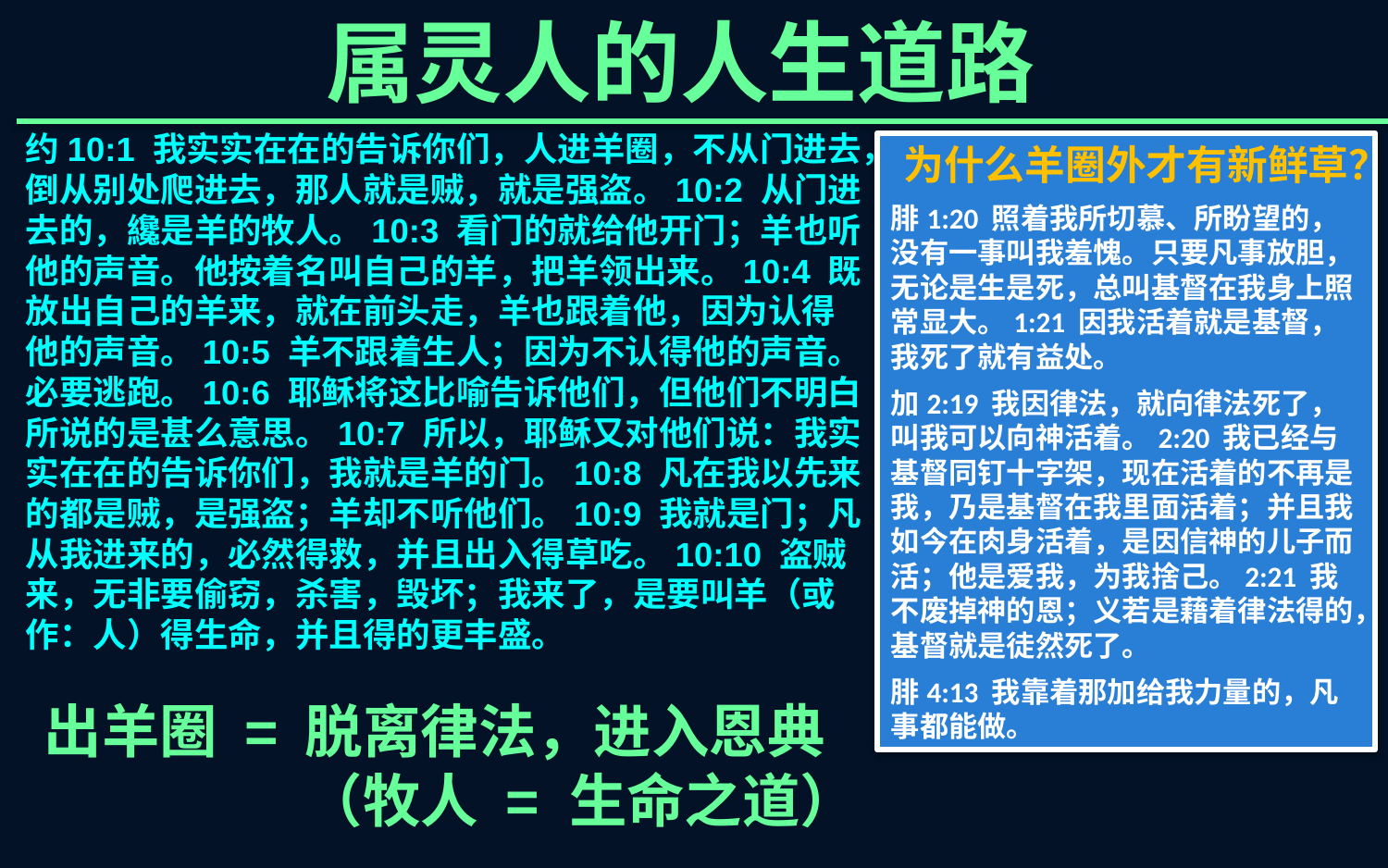

属灵人的人生道路
约10:1 我实实在在的告诉你们，人进羊圈，不从门进去，倒从别处爬进去，那人就是贼，就是强盗。10:2 从门进去的，纔是羊的牧人。10:3 看门的就给他开门；羊也听他的声音。他按着名叫自己的羊，把羊领出来。10:4 既放出自己的羊来，就在前头走，羊也跟着他，因为认得他的声音。10:5 羊不跟着生人；因为不认得他的声音。必要逃跑。10:6 耶稣将这比喻告诉他们，但他们不明白所说的是甚么意思。10:7 所以，耶稣又对他们说：我实实在在的告诉你们，我就是羊的门。10:8 凡在我以先来的都是贼，是强盗；羊却不听他们。10:9 我就是门；凡从我进来的，必然得救，并且出入得草吃。10:10 盗贼来，无非要偷窃，杀害，毁坏；我来了，是要叫羊（或作：人）得生命，并且得的更丰盛。
为什么羊圈外才有新鲜草？
腓1:20 照着我所切慕、所盼望的，没有一事叫我羞愧。只要凡事放胆，无论是生是死，总叫基督在我身上照常显大。1:21 因我活着就是基督，我死了就有益处。
加2:19 我因律法，就向律法死了，叫我可以向神活着。2:20 我已经与基督同钉十字架，现在活着的不再是我，乃是基督在我里面活着；并且我如今在肉身活着，是因信神的儿子而活；他是爱我，为我捨己。2:21 我不废掉神的恩；义若是藉着律法得的，基督就是徒然死了。
腓4:13 我靠着那加给我力量的，凡事都能做。
出羊圈 =
脱离律法，进入恩典
（牧人 = 生命之道）